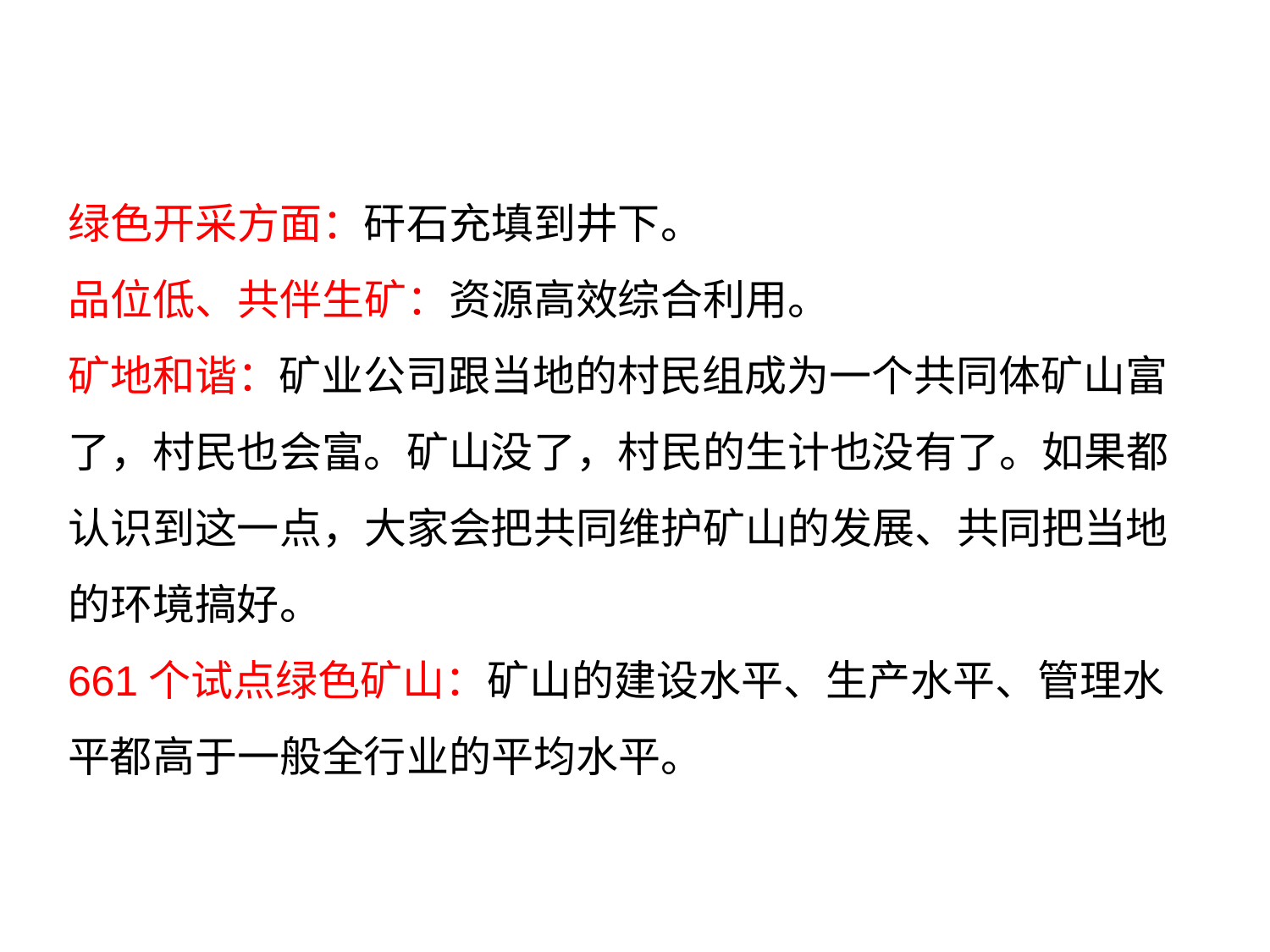

绿色开采方面：矸石充填到井下。
品位低、共伴生矿：资源高效综合利用。
矿地和谐：矿业公司跟当地的村民组成为一个共同体矿山富了，村民也会富。矿山没了，村民的生计也没有了。如果都认识到这一点，大家会把共同维护矿山的发展、共同把当地的环境搞好。
661个试点绿色矿山：矿山的建设水平、生产水平、管理水平都高于一般全行业的平均水平。